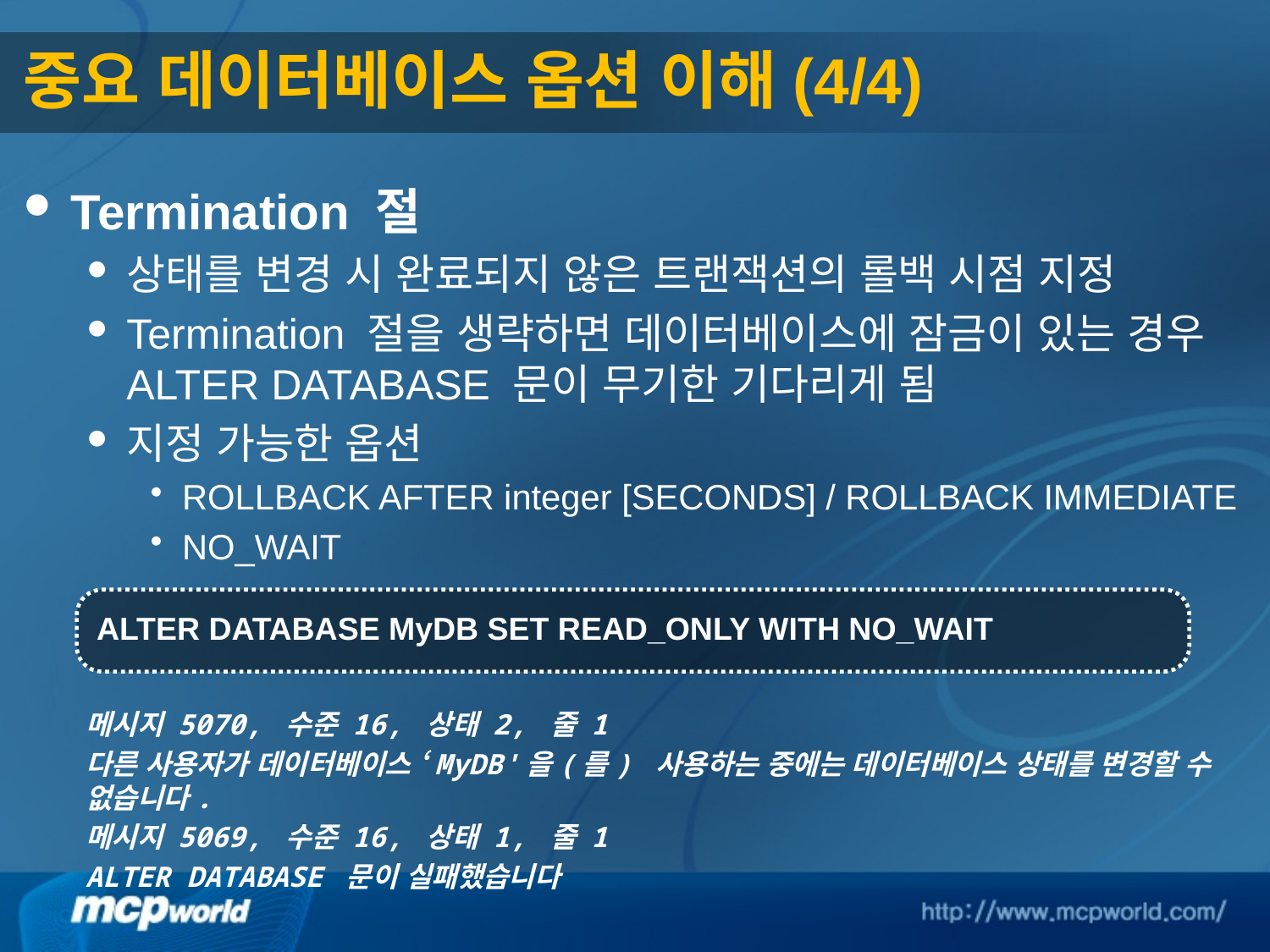

# 중요 데이터베이스 옵션 이해(4/4)
Termination 절
상태를 변경 시 완료되지 않은 트랜잭션의 롤백 시점 지정
Termination 절을 생략하면 데이터베이스에 잠금이 있는 경우 ALTER DATABASE 문이 무기한 기다리게 됨
지정 가능한 옵션
ROLLBACK AFTER integer [SECONDS] / ROLLBACK IMMEDIATE
NO_WAIT

메시지 5070, 수준 16, 상태 2, 줄 1
다른 사용자가 데이터베이스 ‘MyDB'을(를) 사용하는 중에는 데이터베이스 상태를 변경할 수 없습니다.
메시지 5069, 수준 16, 상태 1, 줄 1
ALTER DATABASE 문이 실패했습니다
ALTER DATABASE MyDB SET READ_ONLY WITH NO_WAIT